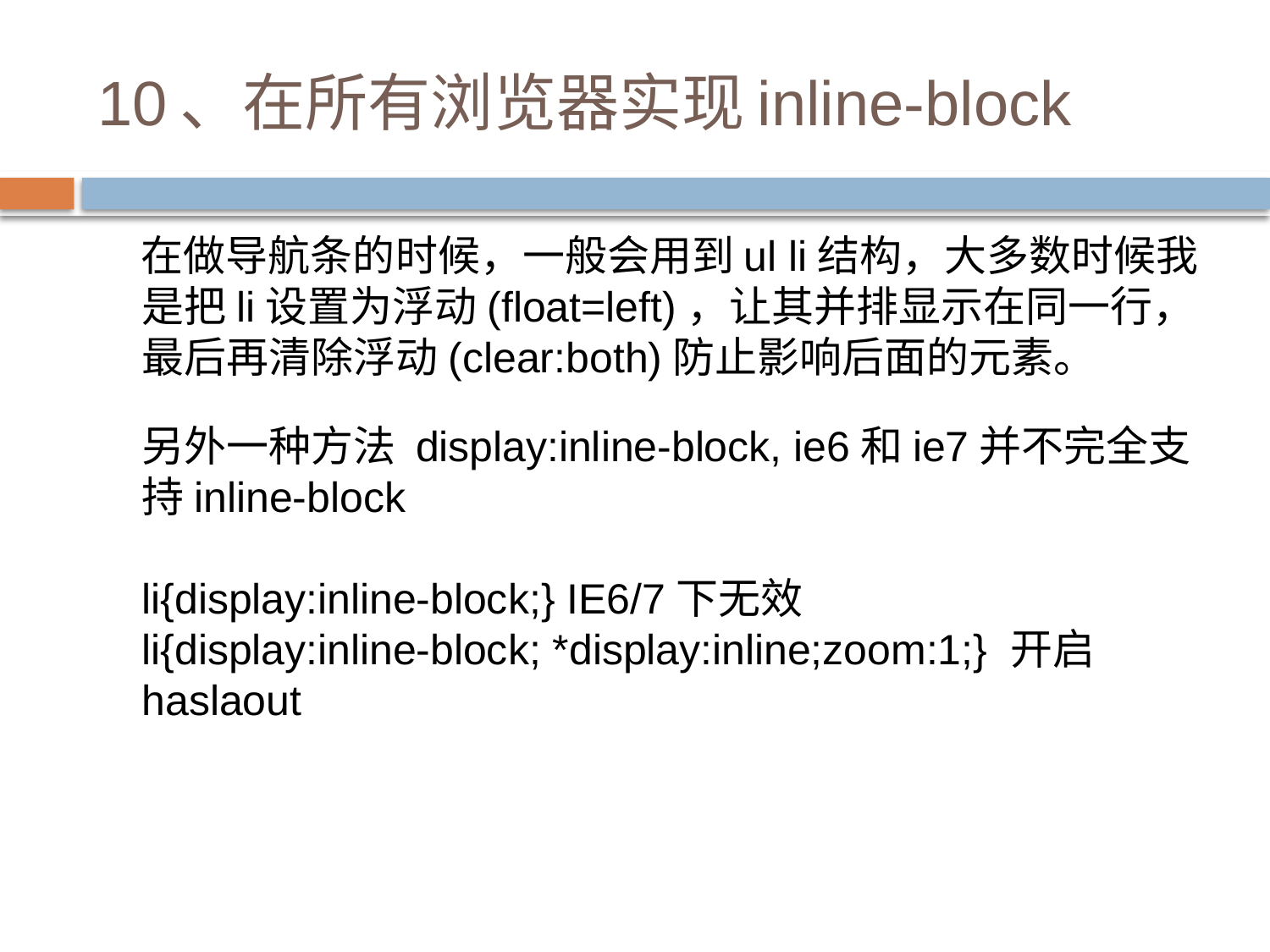

# 10、在所有浏览器实现inline-block
     在做导航条的时候，一般会用到ul li结构，大多数时候我是把li设置为浮动(float=left)，让其并排显示在同一行，最后再清除浮动(clear:both)防止影响后面的元素。
另外一种方法 display:inline-block, ie6和ie7并不完全支持inline-block
li{display:inline-block;} IE6/7下无效
li{display:inline-block; *display:inline;zoom:1;} 开启haslaout